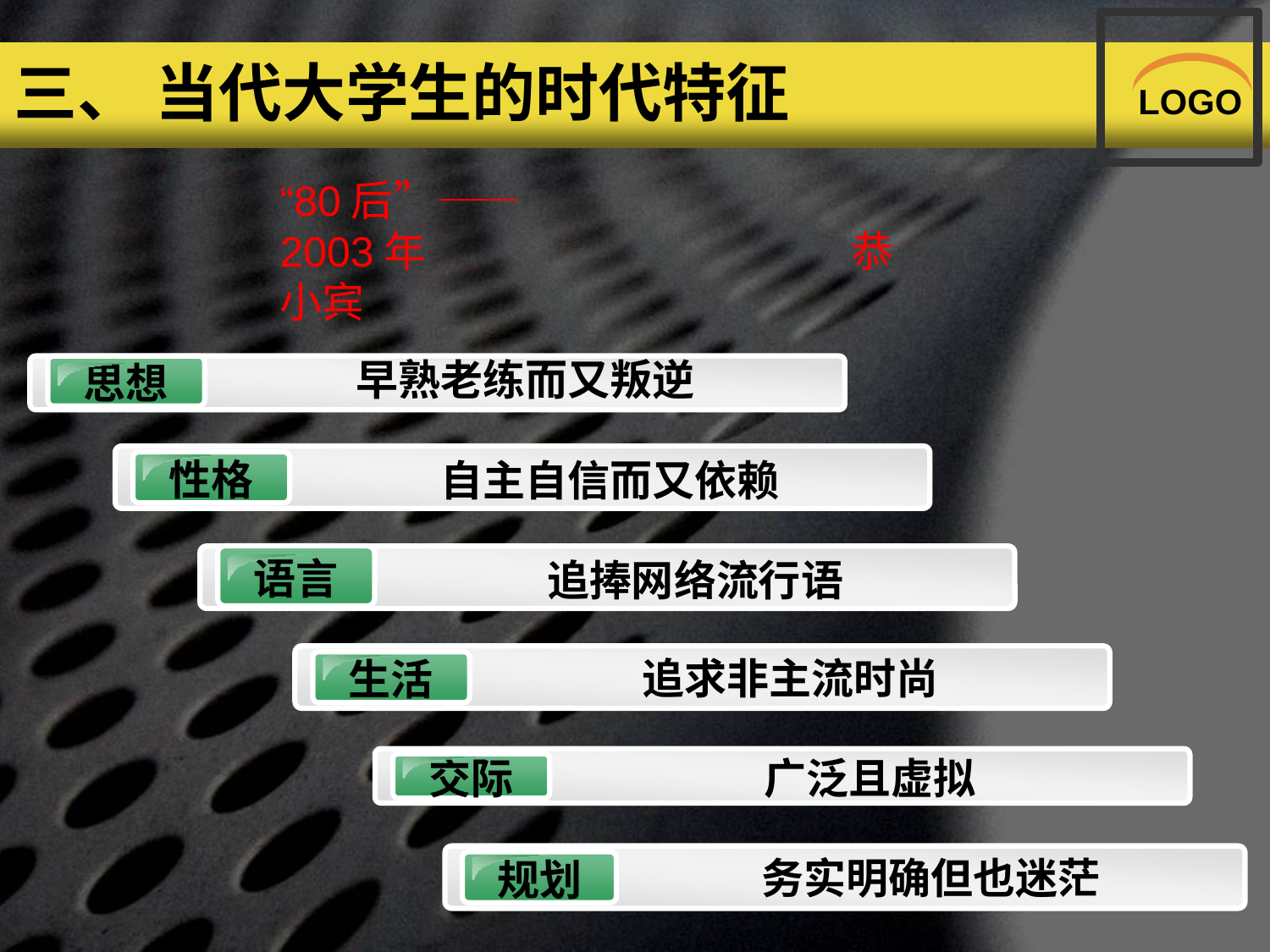

# 三、 当代大学生的时代特征

LOGO

“80后”——	2003年	恭小宾
（一）“90后”大学生特征
早熟老练而又叛逆
思想

性格

自主自信而又依赖

语言
追捧网络流行语

追求非主流时尚
生活

广泛且虚拟
交际

务实明确但也迷茫
规划